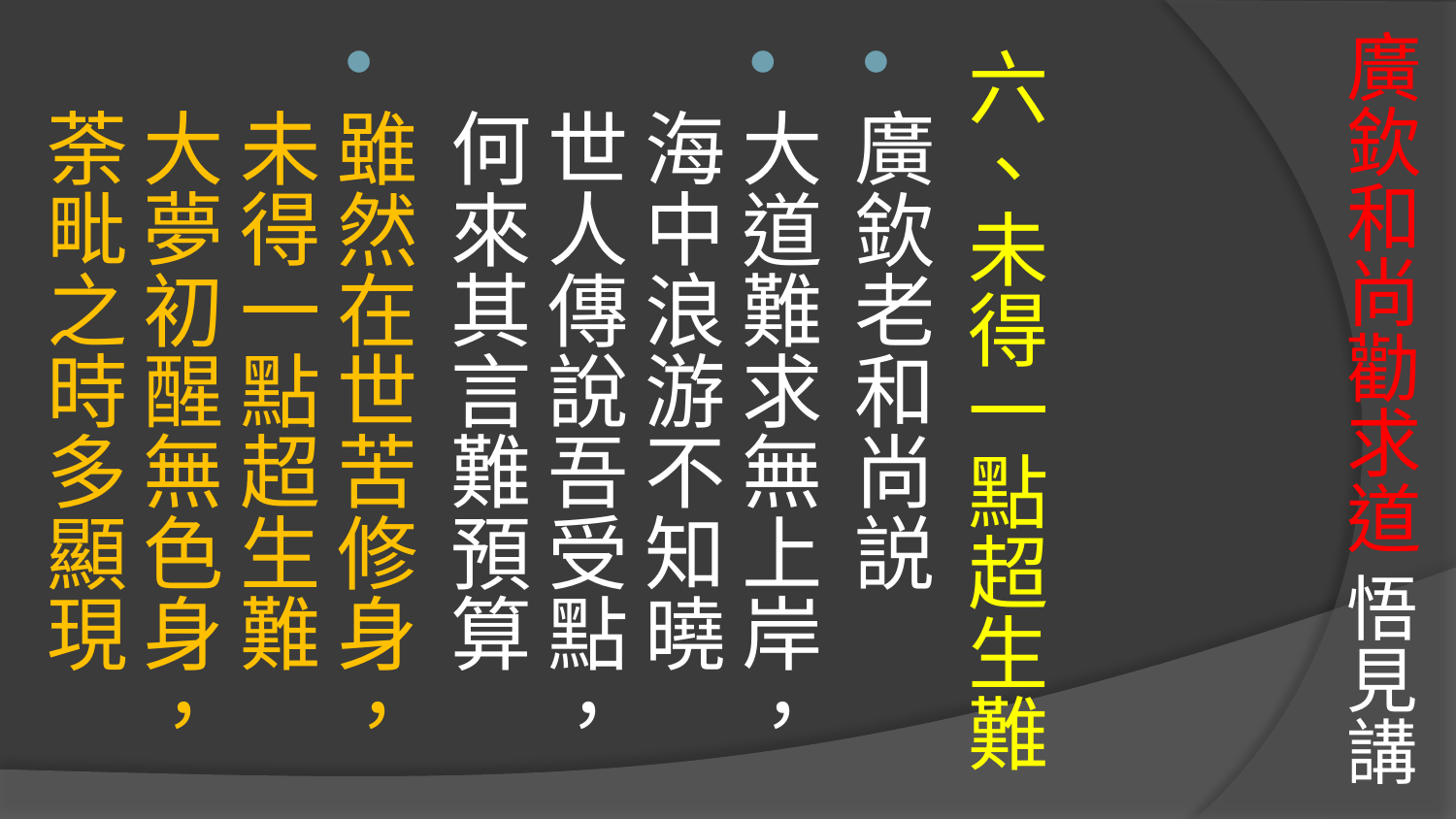

# 廣欽和尚勸求道 悟見講
六、未得一點超生難
廣欽老和尚説
大道難求無上岸，海中浪游不知曉
世人傳說吾受點，何來其言難預算
雖然在世苦修身，未得一點超生難
大夢初醒無色身，荼毗之時多顯現